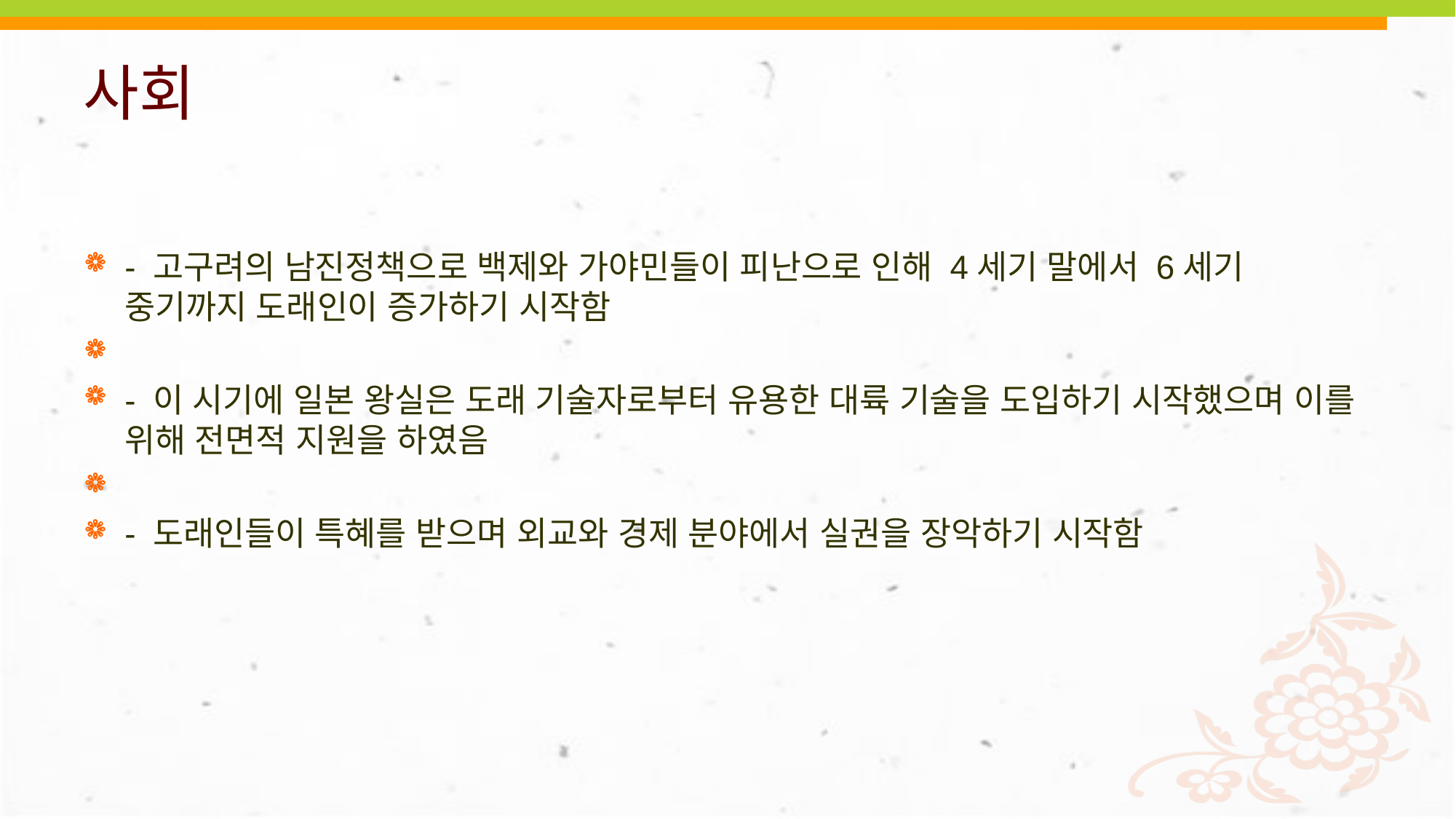

# 사회

- 고구려의 남진정책으로 백제와 가야민들이 피난으로 인해 4세기 말에서 6세기 중기까지 도래인이 증가하기 시작함

- 이 시기에 일본 왕실은 도래 기술자로부터 유용한 대륙 기술을 도입하기 시작했으며 이를 위해 전면적 지원을 하였음

- 도래인들이 특혜를 받으며 외교와 경제 분야에서 실권을 장악하기 시작함